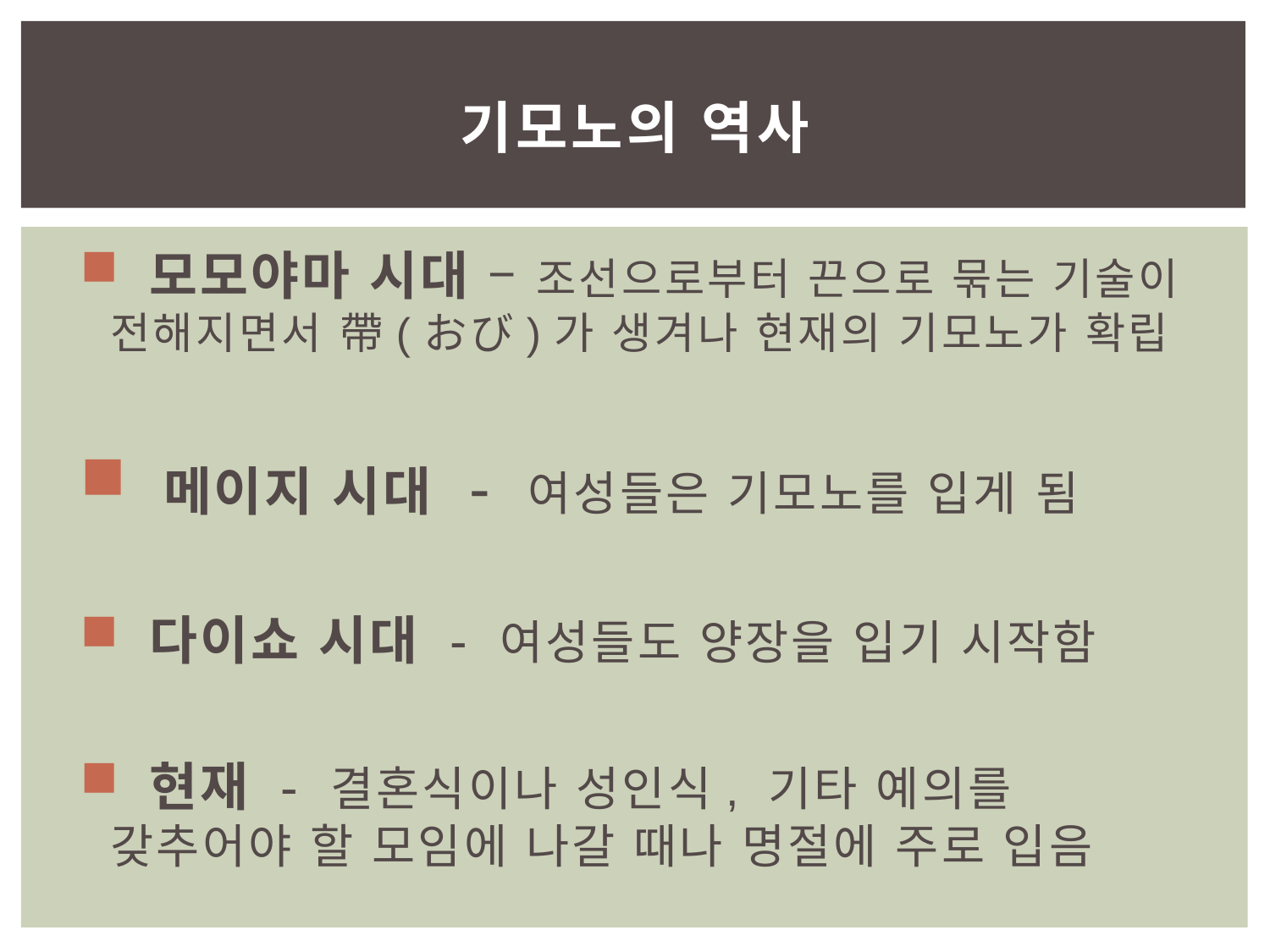

# 기모노의 역사
 모모야마 시대 – 조선으로부터 끈으로 묶는 기술이 전해지면서 帶(おび)가 생겨나 현재의 기모노가 확립

 메이지 시대 - 여성들은 기모노를 입게 됨

 다이쇼 시대 - 여성들도 양장을 입기 시작함

 현재 - 결혼식이나 성인식, 기타 예의를 갖추어야 할 모임에 나갈 때나 명절에 주로 입음